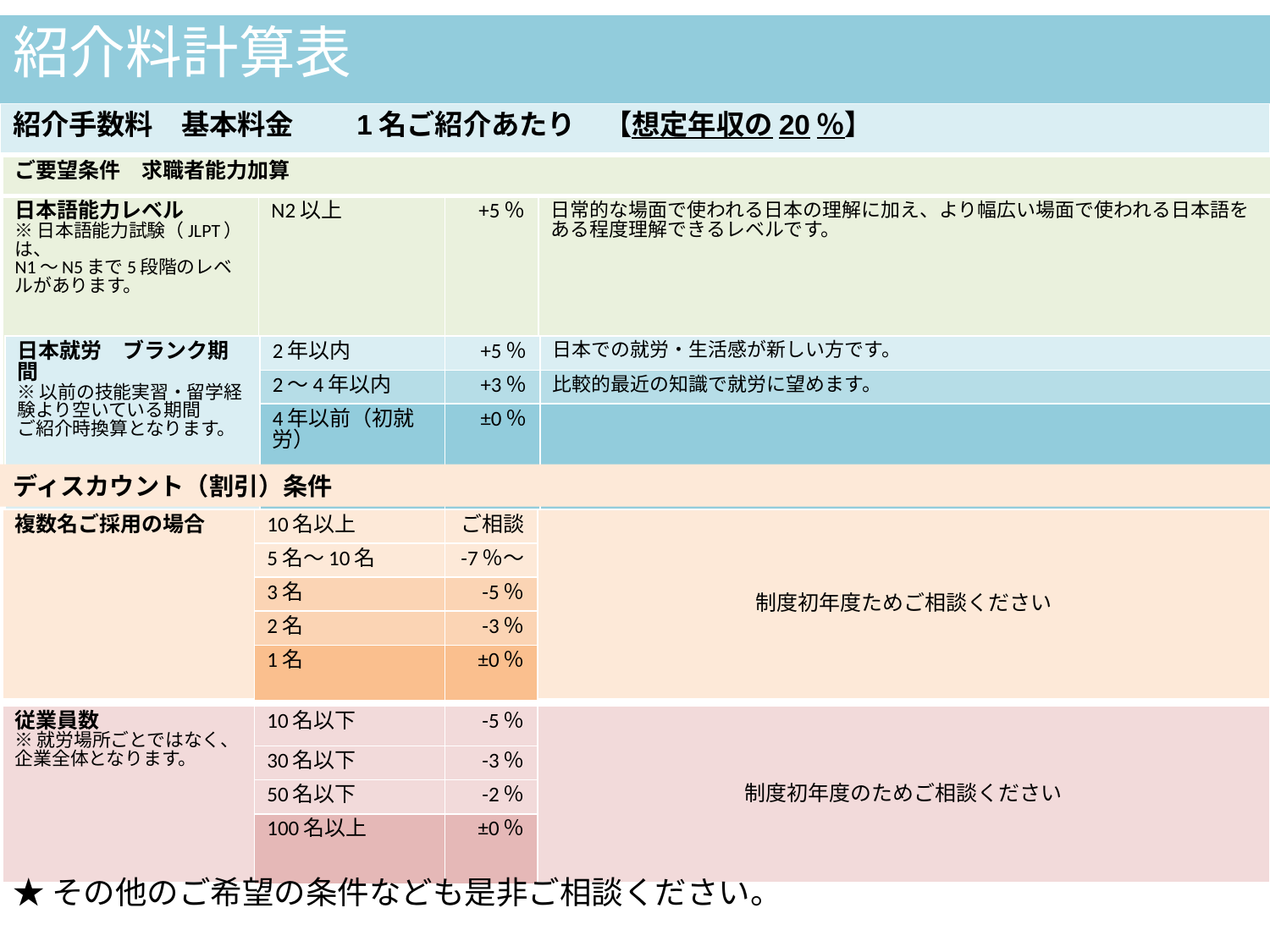

紹介料計算表
| 紹介手数料　基本料金　　1名ご紹介あたり　【想定年収の20％】 |
| --- |
| ご要望条件　求職者能力加算 |  |  |  |
| --- | --- | --- | --- |
| 日本語能力レベル ※日本語能力試験（JLPT）は、 N1～N5まで5段階のレベルがあります。 | N2以上 | +5％ | 日常的な場面で使われる日本の理解に加え、より幅広い場面で使われる日本語をある程度理解できるレベルです。 |
|  | N3 | +3％ | 日常的な場面で使われる日本語をある程です度理解することができるレベルです。 |
|  | N4（標準） | ±0％ | 基本的な日本語を理解することができるレベルです。 |
| 日本就労　ブランク期間 ※以前の技能実習・留学経験より空いている期間 ご紹介時換算となります。 | 2年以内 | +5％ | 日本での就労・生活感が新しい方です。 |
| --- | --- | --- | --- |
|  | 2～4年以内 | +3％ | 比較的最近の知識で就労に望めます。 |
|  | 4年以前（初就労） | ±0％ |  |
ディスカウント（割引）条件
| 複数名ご採用の場合 | 10名以上 | ご相談 | 制度初年度ためご相談ください |
| --- | --- | --- | --- |
|  | 5名～10名 | -7％～ |  |
|  | 3名 | -5％ |  |
|  | 2名 | -3％ |  |
|  | 1名 | ±0％ |  |
| 従業員数 ※就労場所ごとではなく、企業全体となります。 | 10名以下 | -5％ | 制度初年度のためご相談ください |
| --- | --- | --- | --- |
|  | 30名以下 | -3％ |  |
|  | 50名以下 | -2％ |  |
|  | 100名以上 | ±0％ |  |
★その他のご希望の条件なども是非ご相談ください。